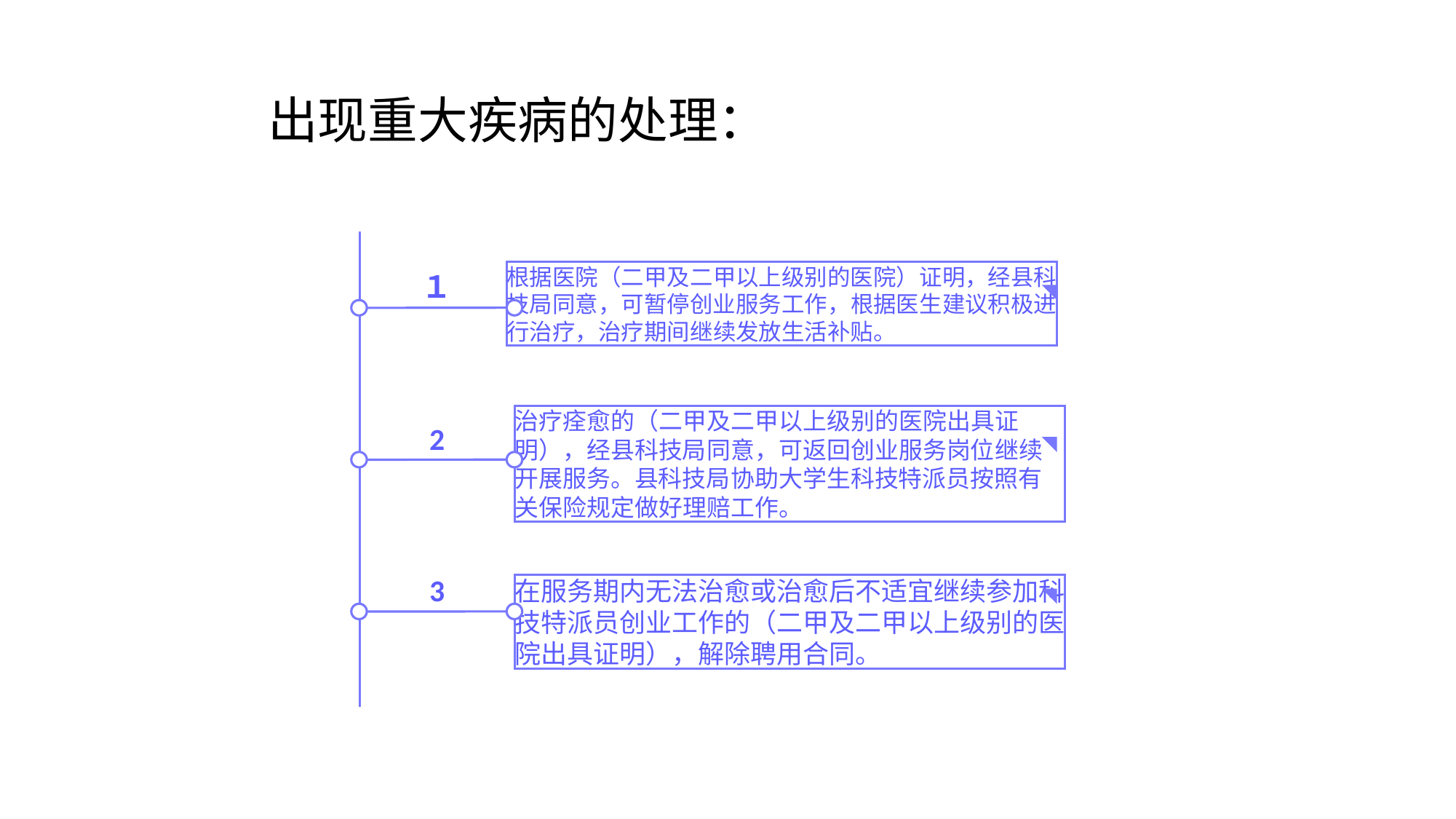

# 出现重大疾病的处理：
１
根据医院（二甲及二甲以上级别的医院）证明，经县科技局同意，可暂停创业服务工作，根据医生建议积极进行治疗，治疗期间继续发放生活补贴。

2
治疗痊愈的（二甲及二甲以上级别的医院出具证明），经县科技局同意，可返回创业服务岗位继续开展服务。县科技局协助大学生科技特派员按照有关保险规定做好理赔工作。

3
在服务期内无法治愈或治愈后不适宜继续参加科技特派员创业工作的（二甲及二甲以上级别的医院出具证明），解除聘用合同。